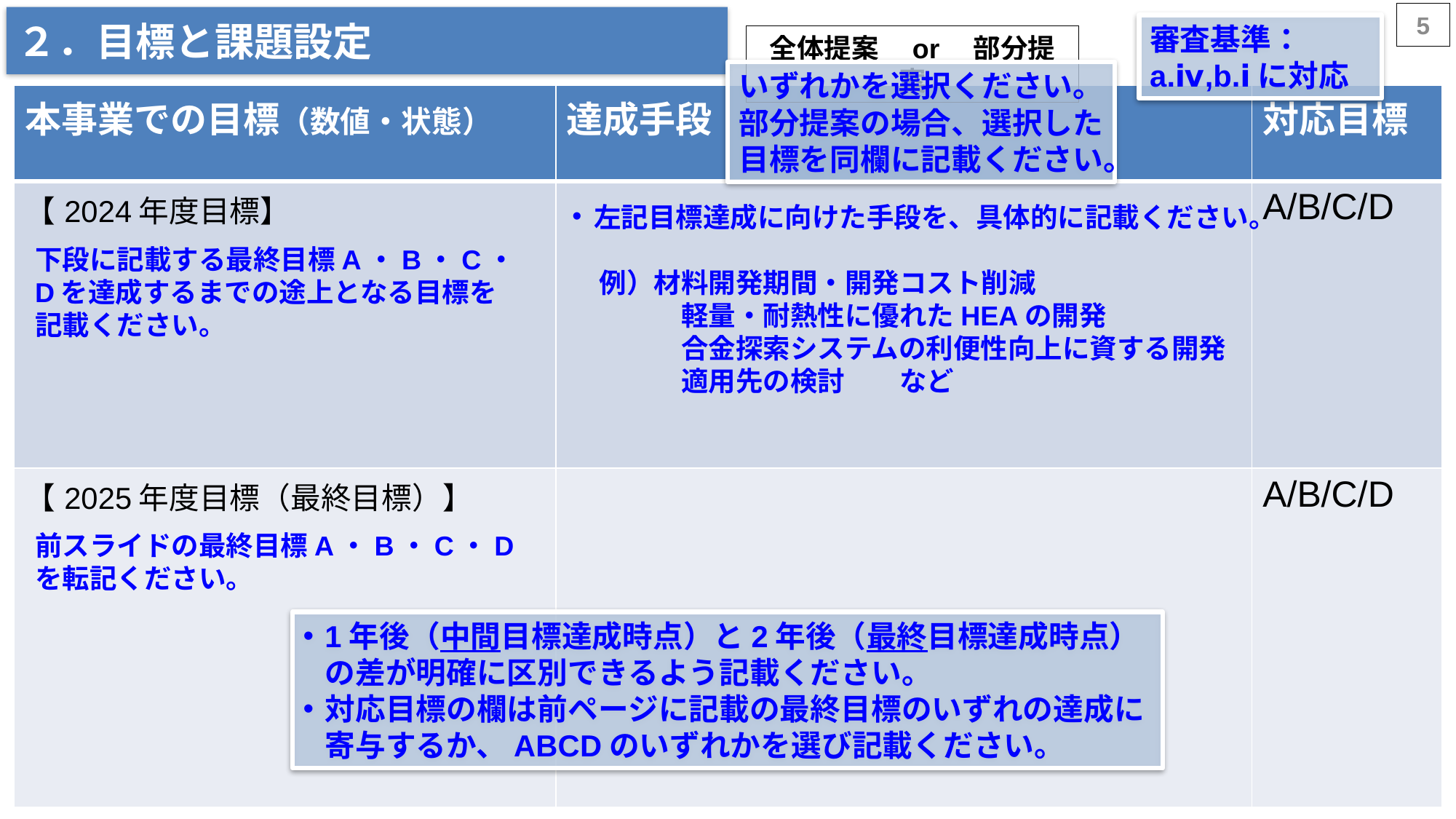

5
２．目標と課題設定
審査基準：a.ⅳ,b.ⅰに対応
全体提案　or　部分提案
いずれかを選択ください。
部分提案の場合、選択した目標を同欄に記載ください。
| 本事業での目標（数値・状態） | 達成手段 | 対応目標 |
| --- | --- | --- |
| 【2024年度目標】 |  | A/B/C/D |
| 【2025年度目標（最終目標）】 |  | A/B/C/D |
左記目標達成に向けた手段を、具体的に記載ください。

　例）材料開発期間・開発コスト削減
　　　　軽量・耐熱性に優れたHEAの開発
　　　　合金探索システムの利便性向上に資する開発
　　　　適用先の検討　　など
下段に記載する最終目標A・B・C・Dを達成するまでの途上となる目標を記載ください。
前スライドの最終目標A・B・C・Dを転記ください。
1年後（中間目標達成時点）と2年後（最終目標達成時点）の差が明確に区別できるよう記載ください。
対応目標の欄は前ページに記載の最終目標のいずれの達成に寄与するか、ABCDのいずれかを選び記載ください。